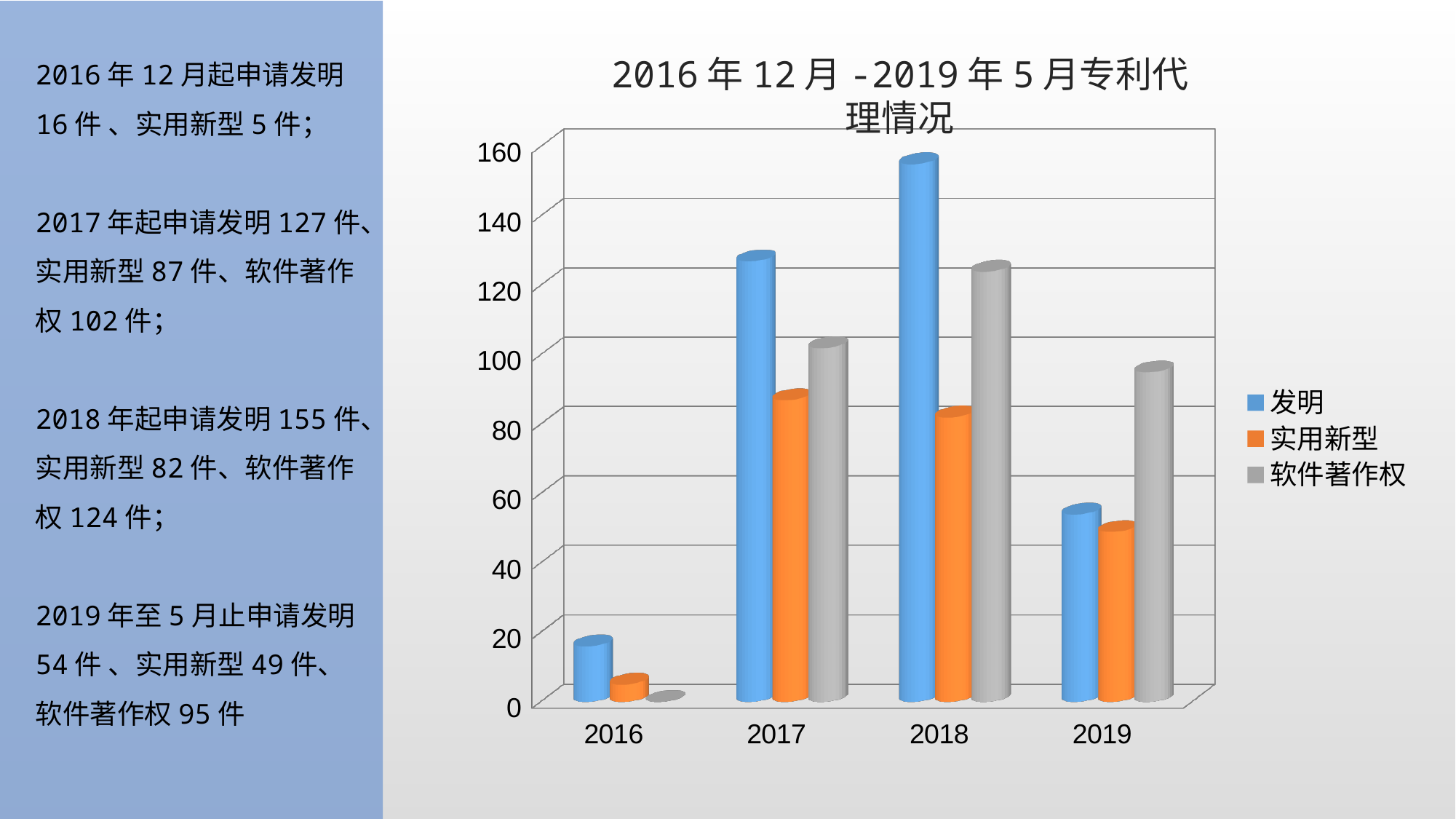

2016年12月起申请发明16件 、实用新型5件；

2017年起申请发明127件、实用新型87件、软件著作权102件；

2018年起申请发明155件、实用新型82件、软件著作权124件；

2019年至5月止申请发明54件 、实用新型49件、软件著作权95件

2016年12月-2019年5月专利代理情况

[unsupported chart]